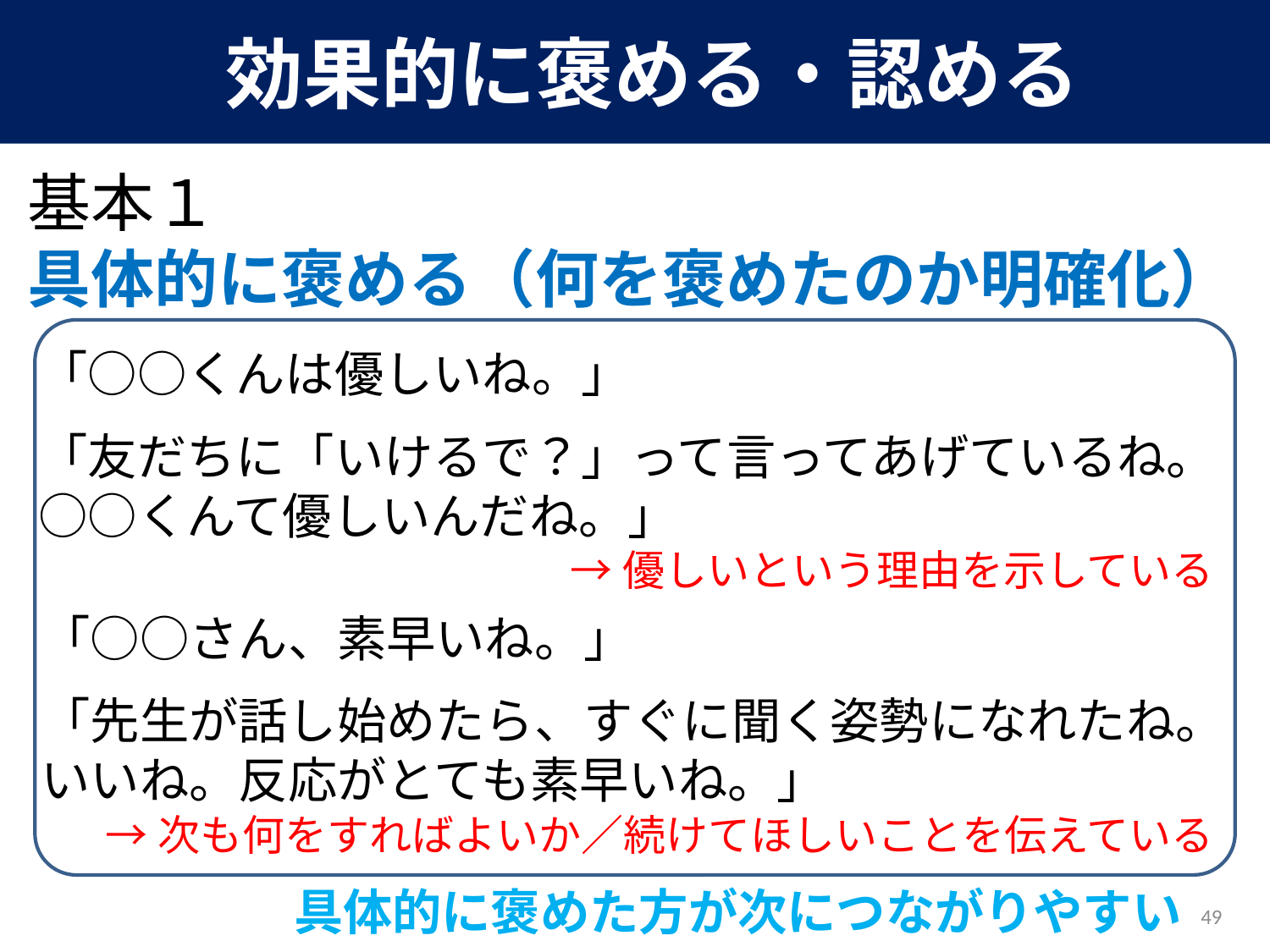

効果的に褒める・認める
 行動全てが「問題行動」？
基本１
具体的に褒める（何を褒めたのか明確化）

「○○くんは優しいね。」

「友だちに「いけるで？」って言ってあげているね。○○くんて優しいんだね。」
→優しいという理由を示している
「○○さん、素早いね。」

「先生が話し始めたら、すぐに聞く姿勢になれたね。いいね。反応がとても素早いね。」
→次も何をすればよいか／続けてほしいことを伝えている
具体的に褒めた方が次につながりやすい
49